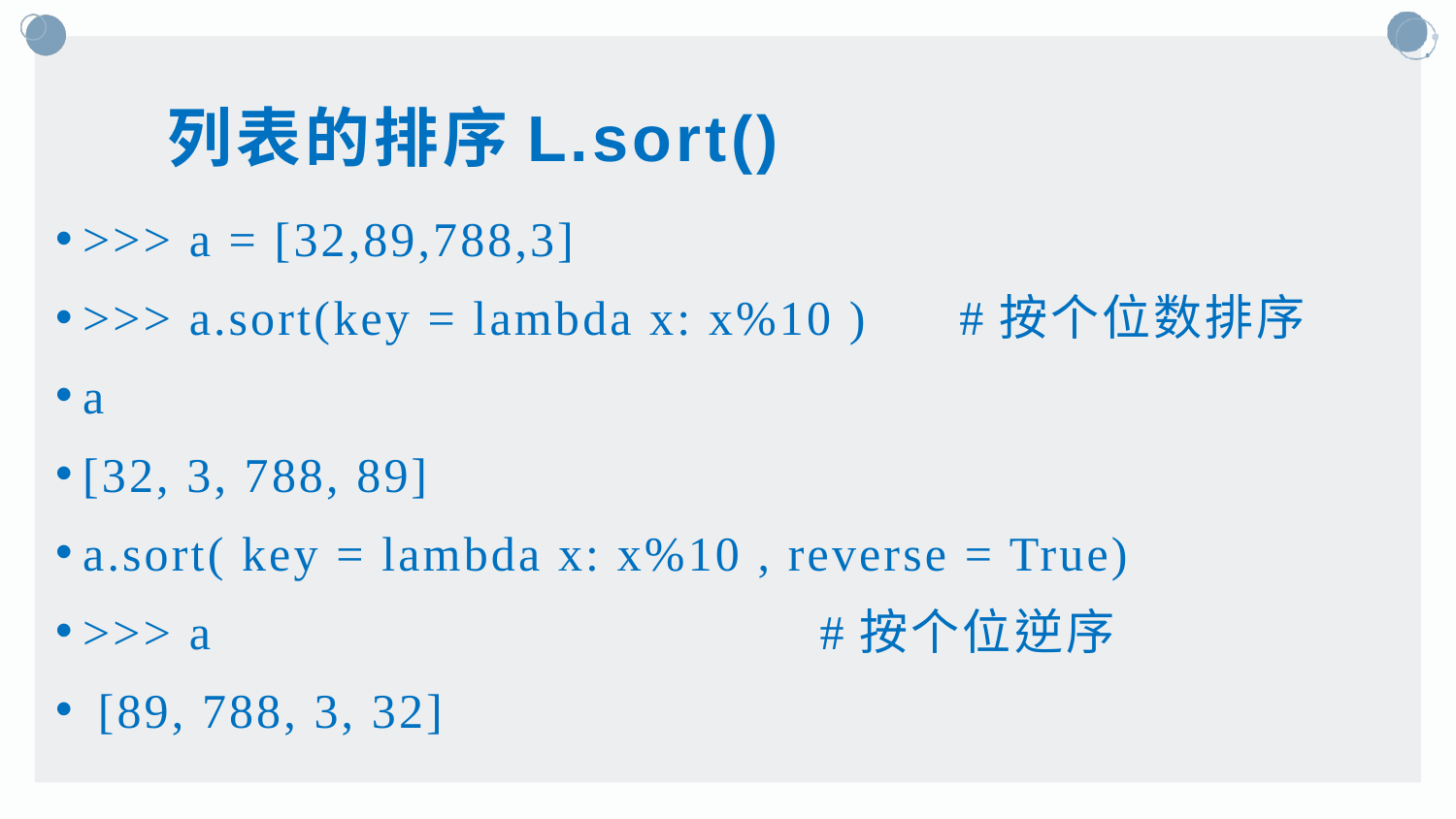

# 列表的排序L.sort()
>>> a = [32,89,788,3]
>>> a.sort(key = lambda x: x%10 )      #按个位数排序
a
[32, 3, 788, 89]
a.sort( key = lambda x: x%10 , reverse = True)
>>> a                                        #按个位逆序
 [89, 788, 3, 32]